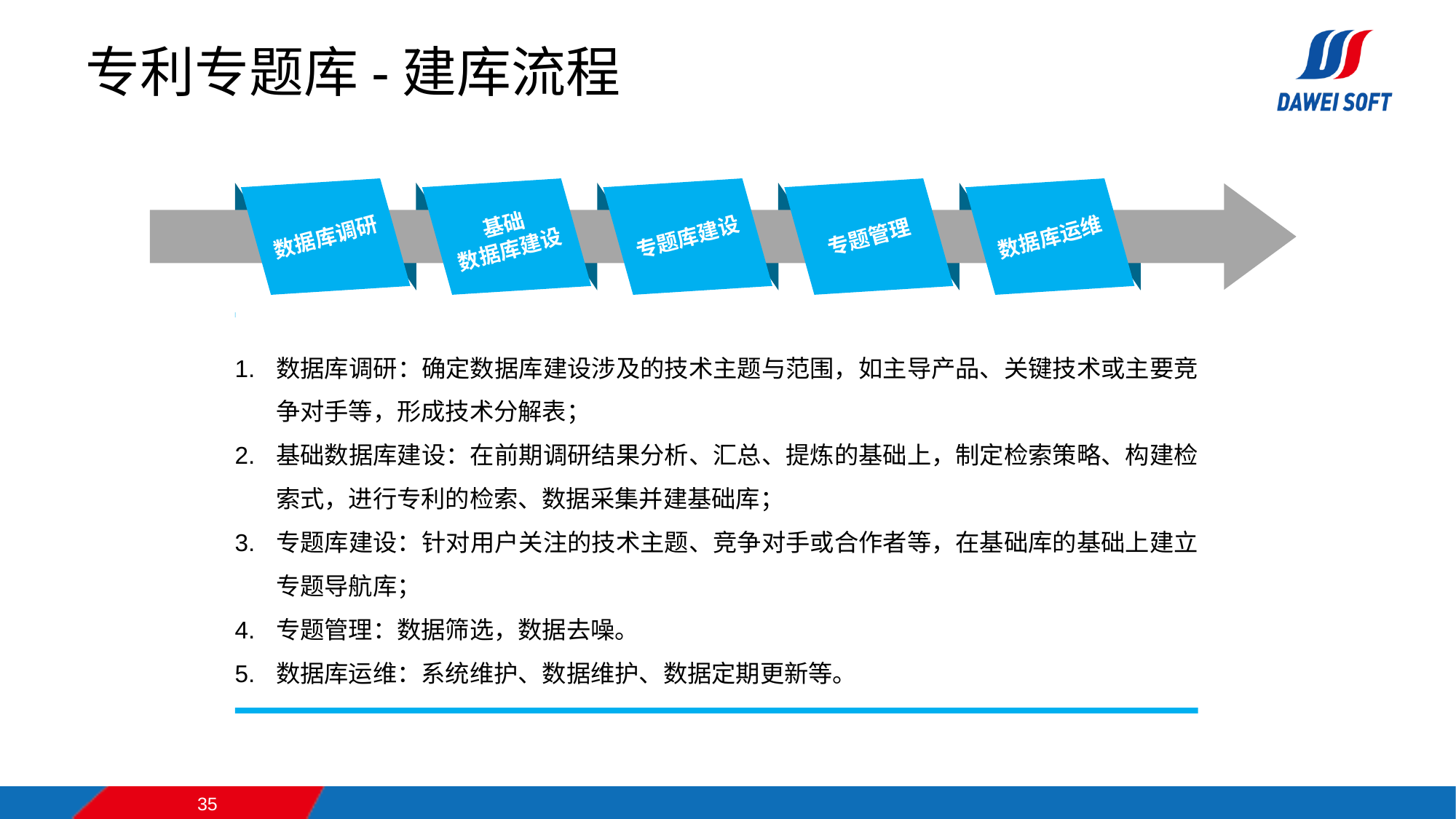

# 专利专题库-建库流程
数据库调研
基础
数据库建设
专题库建设
专题管理
数据库运维

数据库调研：确定数据库建设涉及的技术主题与范围，如主导产品、关键技术或主要竞争对手等，形成技术分解表；
基础数据库建设：在前期调研结果分析、汇总、提炼的基础上，制定检索策略、构建检索式，进行专利的检索、数据采集并建基础库；
专题库建设：针对用户关注的技术主题、竞争对手或合作者等，在基础库的基础上建立专题导航库；
专题管理：数据筛选，数据去噪。
数据库运维：系统维护、数据维护、数据定期更新等。